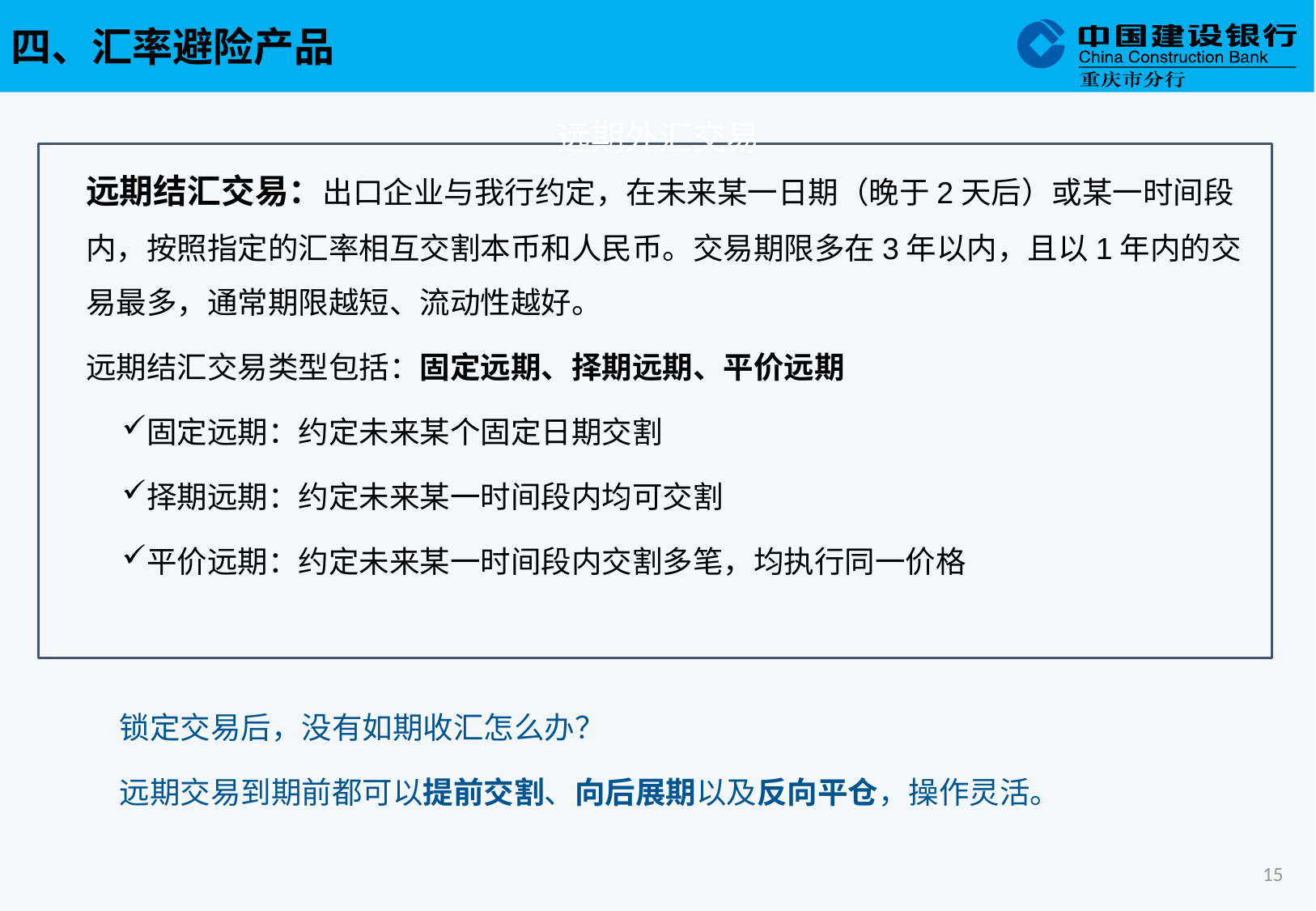

四、汇率避险产品

远期外汇交易
远期结汇交易：出口企业与我行约定，在未来某一日期（晚于2天后）或某一时间段内，按照指定的汇率相互交割本币和人民币。交易期限多在3年以内，且以1年内的交易最多，通常期限越短、流动性越好。
远期结汇交易类型包括：固定远期、择期远期、平价远期
固定远期：约定未来某个固定日期交割
择期远期：约定未来某一时间段内均可交割
平价远期：约定未来某一时间段内交割多笔，均执行同一价格

锁定交易后，没有如期收汇怎么办？
远期交易到期前都可以提前交割、向后展期以及反向平仓，操作灵活。
15